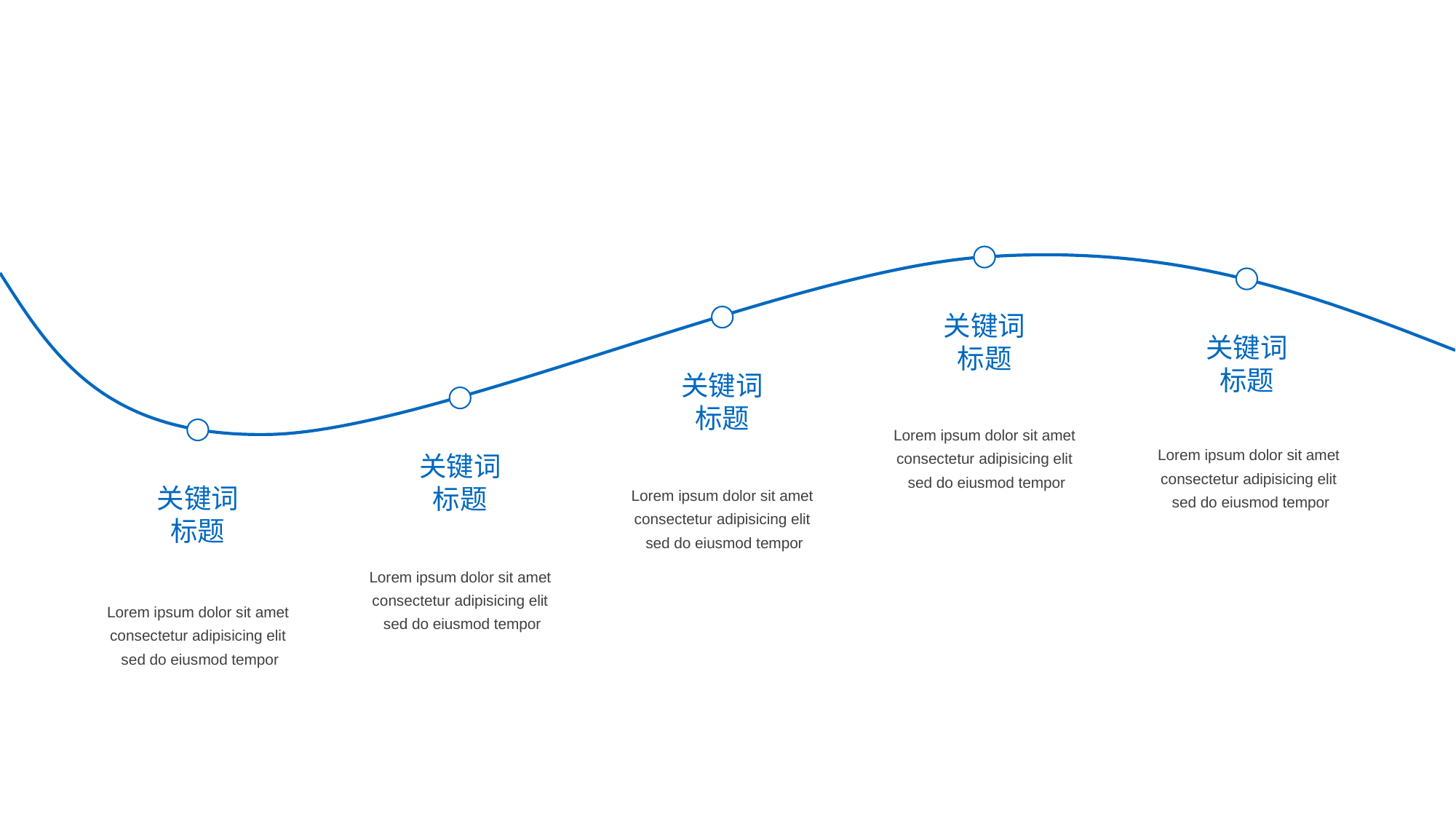

关键词
标题

关键词
标题

关键词
标题

关键词
标题

关键词
标题
Lorem ipsum dolor sit amet consectetur adipisicing elit
 sed do eiusmod tempor
Lorem ipsum dolor sit amet consectetur adipisicing elit
 sed do eiusmod tempor
Lorem ipsum dolor sit amet consectetur adipisicing elit
 sed do eiusmod tempor
Lorem ipsum dolor sit amet consectetur adipisicing elit
 sed do eiusmod tempor
Lorem ipsum dolor sit amet consectetur adipisicing elit
 sed do eiusmod tempor